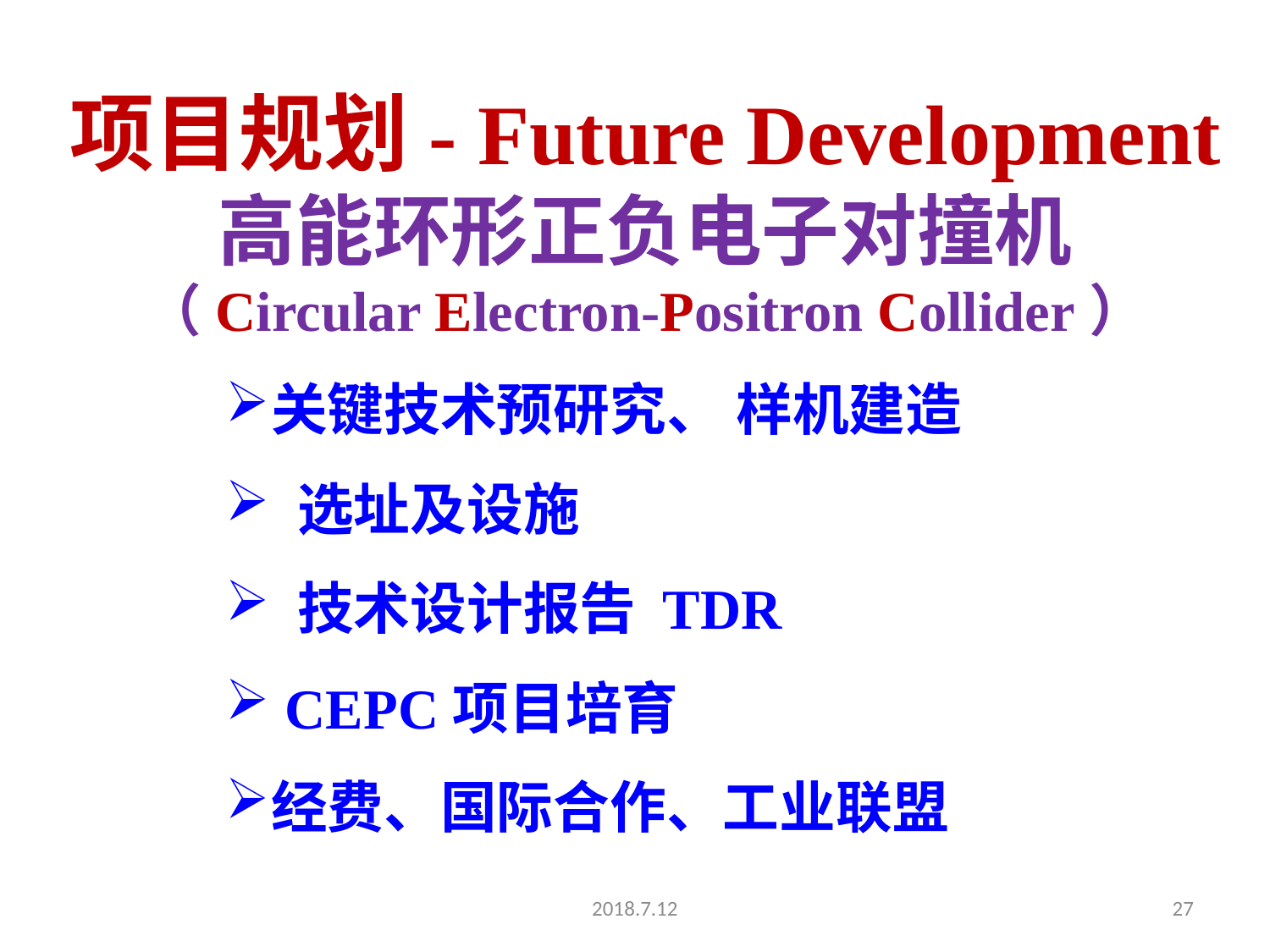

项目规划- Future Development
高能环形正负电子对撞机
（Circular Electron-Positron Collider）
关键技术预研究、 样机建造
 选址及设施
 技术设计报告 TDR
 CEPC项目培育
经费、国际合作、工业联盟
2018.7.12
27